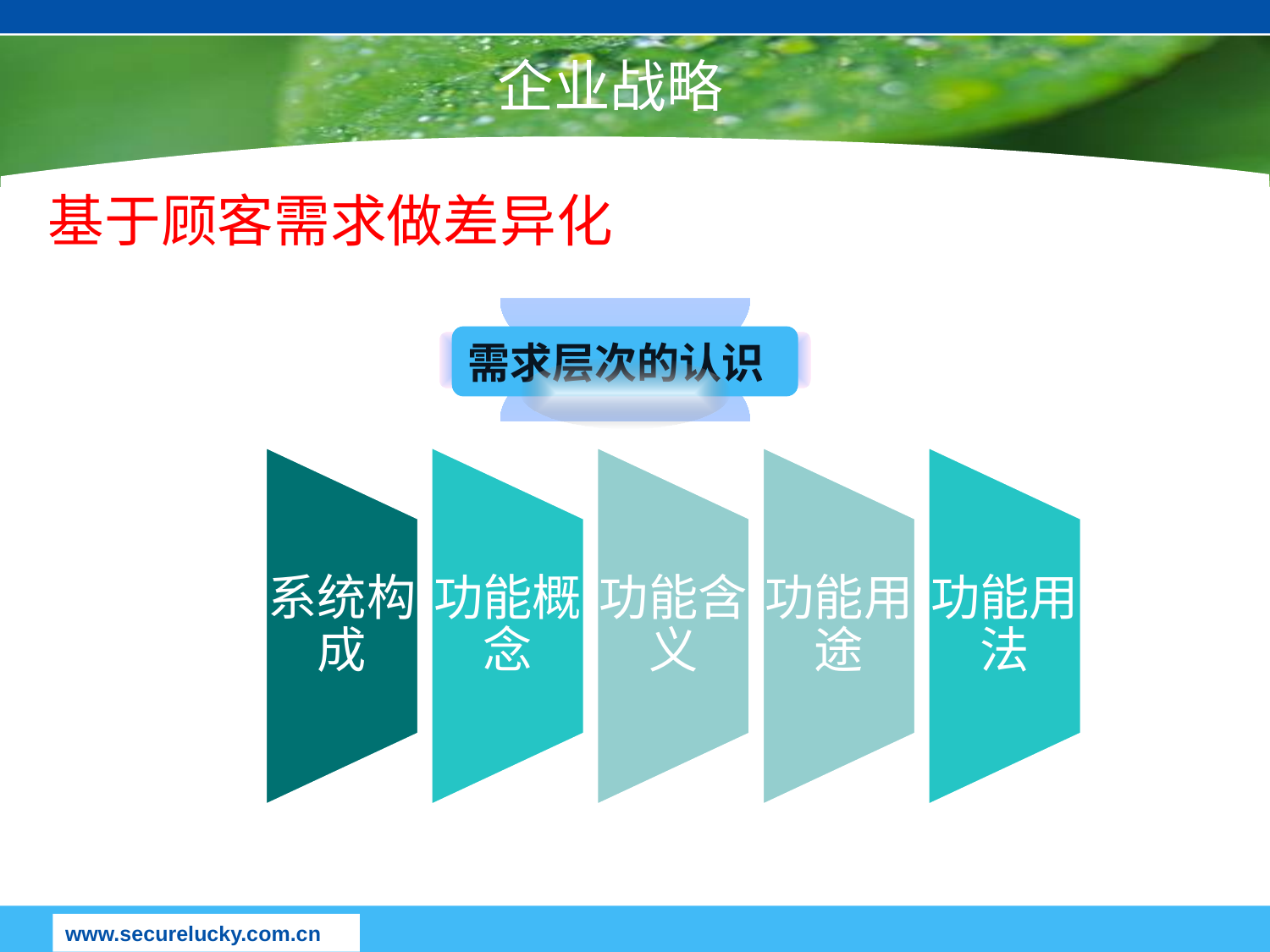

企业战略
基于顾客需求做差异化

需求层次的认识

系统构成
功能概念
功能含义
功能用途
功能用法
www.themegallery.com
www.securelucky.com.cn